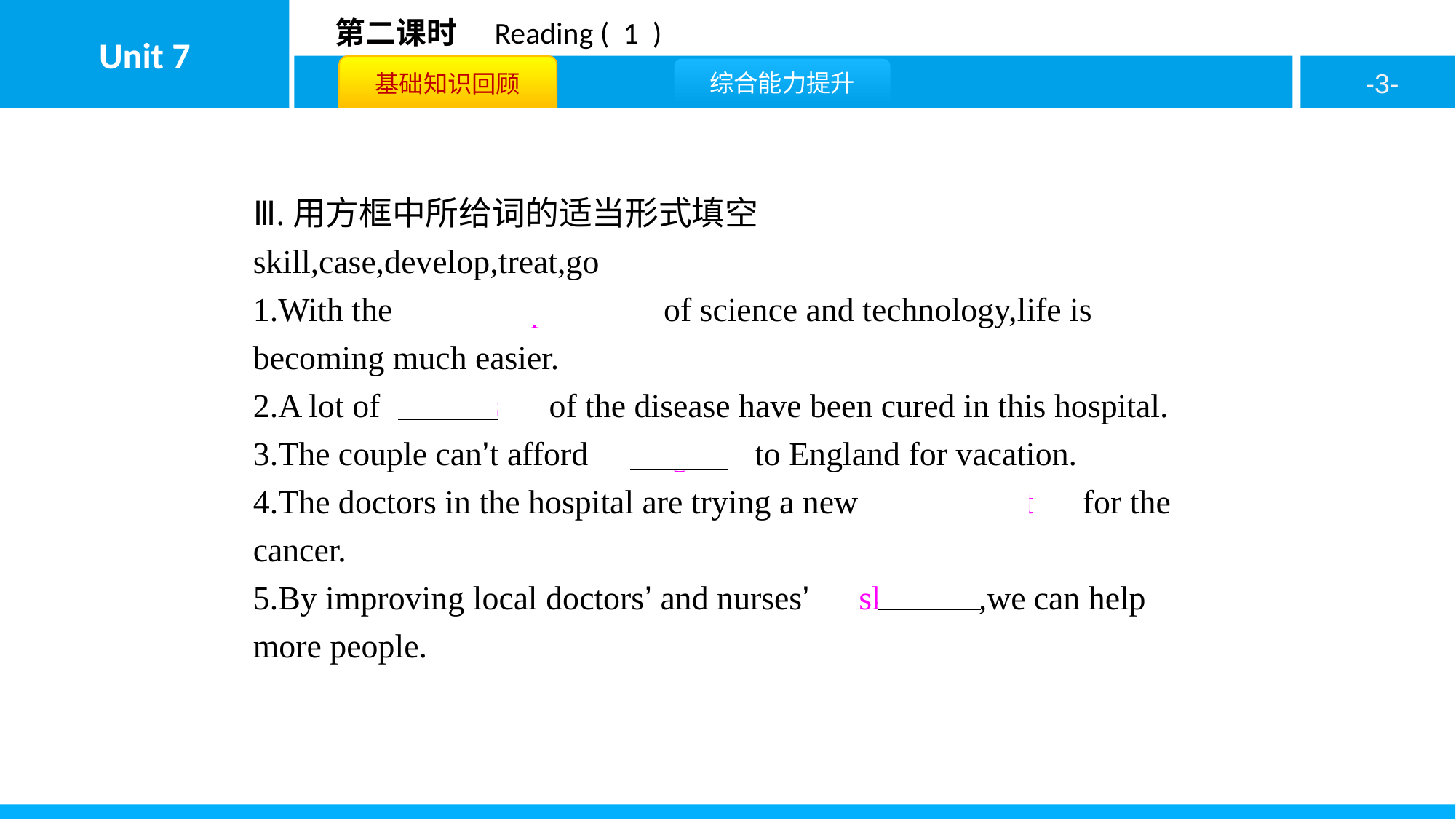

Ⅲ.用方框中所给词的适当形式填空
skill,case,develop,treat,go
1.With the　development　of science and technology,life is becoming much easier.
2.A lot of　cases　of the disease have been cured in this hospital.
3.The couple can’t afford　to go　to England for vacation.
4.The doctors in the hospital are trying a new　treatment　for the cancer.
5.By improving local doctors’ and nurses’　skills　,we can help more people.